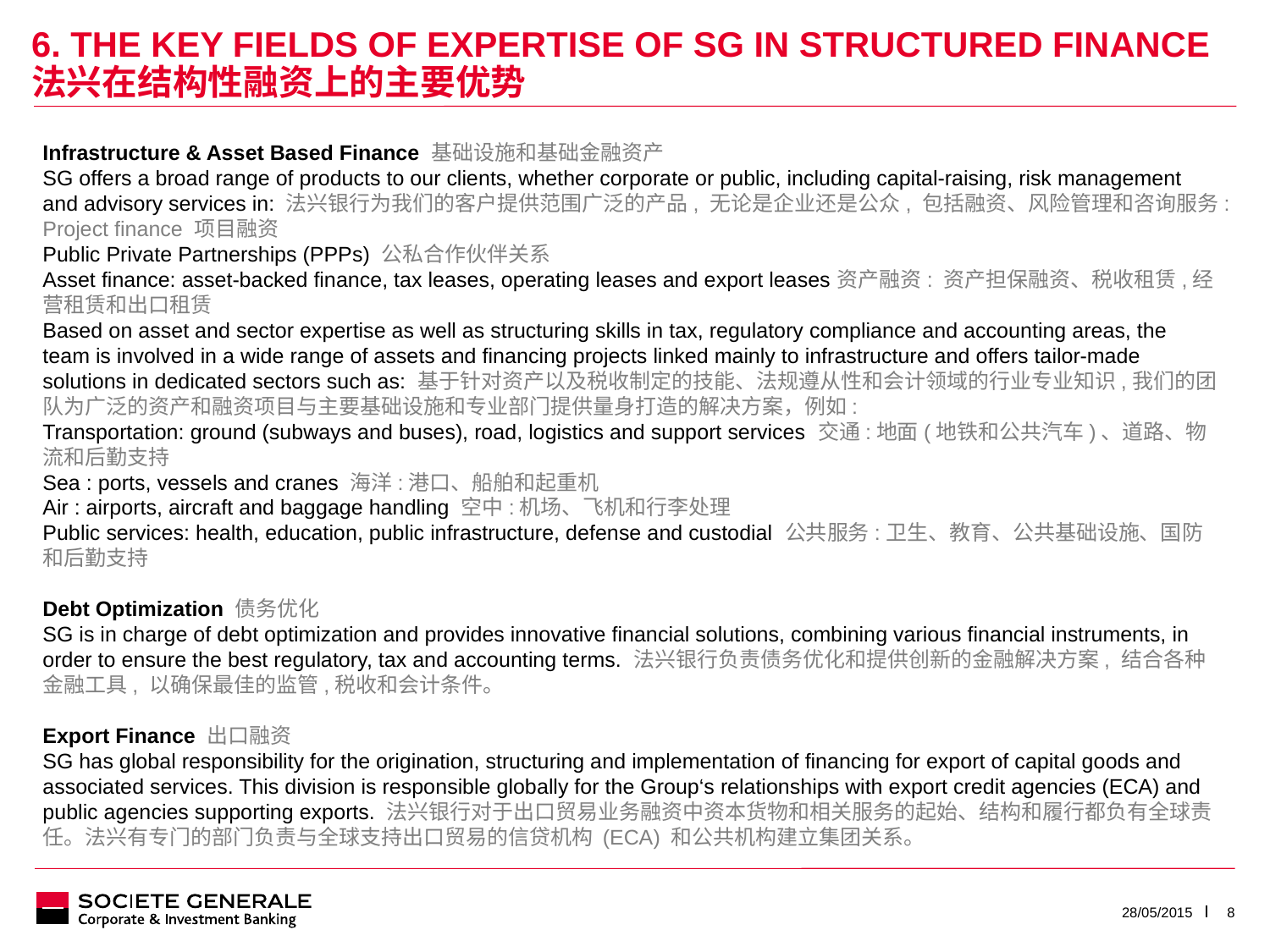

# 6. The key fields of expertise of SG in structured finance 法兴在结构性融资上的主要优势
Infrastructure & Asset Based Finance 基础设施和基础金融资产
SG offers a broad range of products to our clients, whether corporate or public, including capital-raising, risk management and advisory services in: 法兴银行为我们的客户提供范围广泛的产品, 无论是企业还是公众, 包括融资、风险管理和咨询服务:
Project finance 项目融资
Public Private Partnerships (PPPs) 公私合作伙伴关系
Asset finance: asset-backed finance, tax leases, operating leases and export leases资产融资: 资产担保融资、税收租赁,经营租赁和出口租赁
Based on asset and sector expertise as well as structuring skills in tax, regulatory compliance and accounting areas, the team is involved in a wide range of assets and financing projects linked mainly to infrastructure and offers tailor-made solutions in dedicated sectors such as: 基于针对资产以及税收制定的技能、法规遵从性和会计领域的行业专业知识,我们的团队为广泛的资产和融资项目与主要基础设施和专业部门提供量身打造的解决方案，例如:
Transportation: ground (subways and buses), road, logistics and support services 交通:地面(地铁和公共汽车)、道路、物流和后勤支持
Sea : ports, vessels and cranes 海洋:港口、船舶和起重机
Air : airports, aircraft and baggage handling 空中:机场、飞机和行李处理
Public services: health, education, public infrastructure, defense and custodial 公共服务:卫生、教育、公共基础设施、国防和后勤支持

Debt Optimization 债务优化
SG is in charge of debt optimization and provides innovative financial solutions, combining various financial instruments, in order to ensure the best regulatory, tax and accounting terms. 法兴银行负责债务优化和提供创新的金融解决方案, 结合各种金融工具, 以确保最佳的监管,税收和会计条件。

Export Finance 出口融资
SG has global responsibility for the origination, structuring and implementation of financing for export of capital goods and associated services. This division is responsible globally for the Group‘s relationships with export credit agencies (ECA) and public agencies supporting exports. 法兴银行对于出口贸易业务融资中资本货物和相关服务的起始、结构和履行都负有全球责任。法兴有专门的部门负责与全球支持出口贸易的信贷机构 (ECA) 和公共机构建立集团关系。

28/05/2015